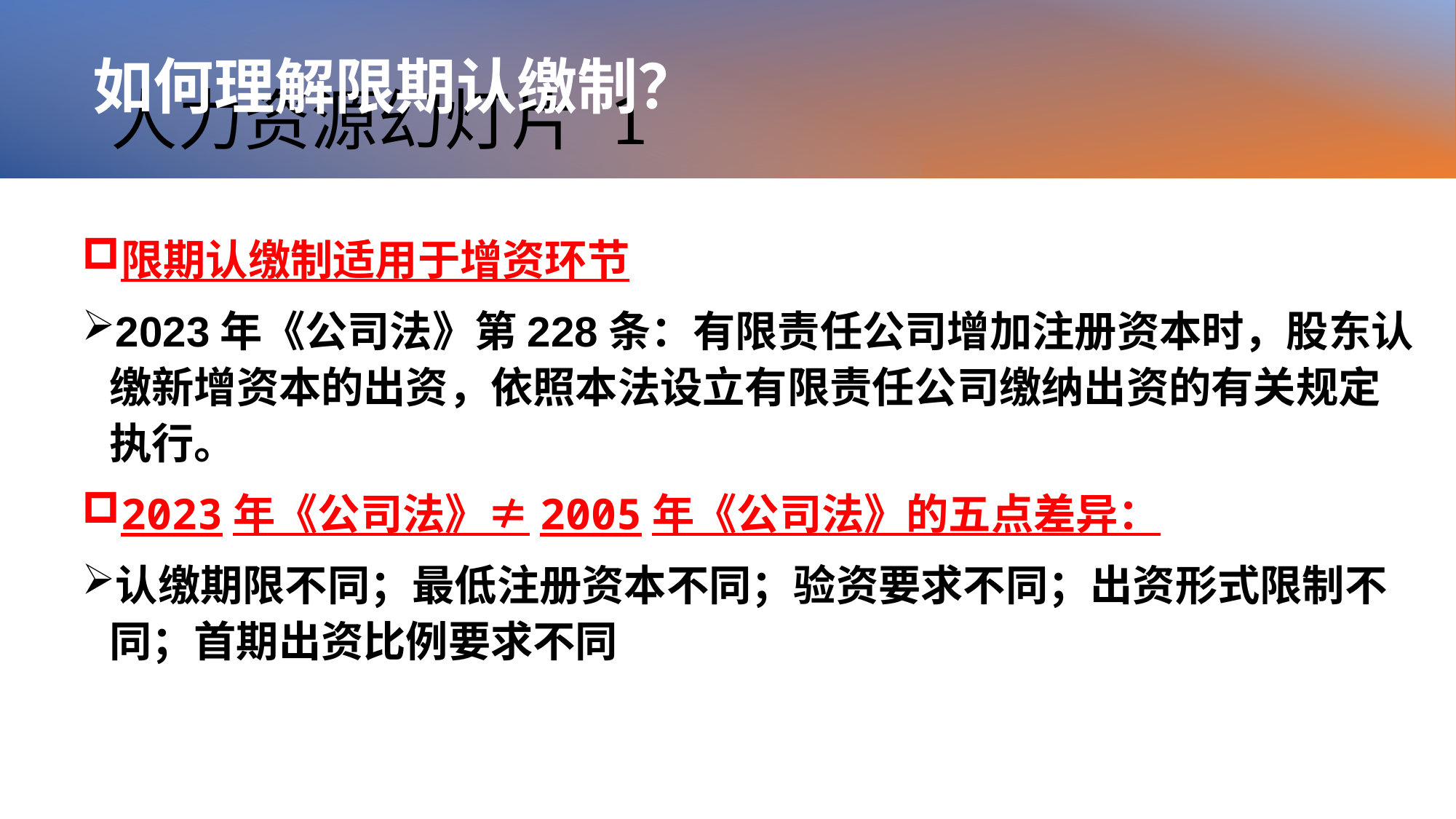

如何理解限期认缴制？
# 人力资源幻灯片 1
限期认缴制适用于增资环节
2023年《公司法》第228条：有限责任公司增加注册资本时，股东认缴新增资本的出资，依照本法设立有限责任公司缴纳出资的有关规定执行。
2023年《公司法》≠2005年《公司法》的五点差异：
认缴期限不同；最低注册资本不同；验资要求不同；出资形式限制不同；首期出资比例要求不同